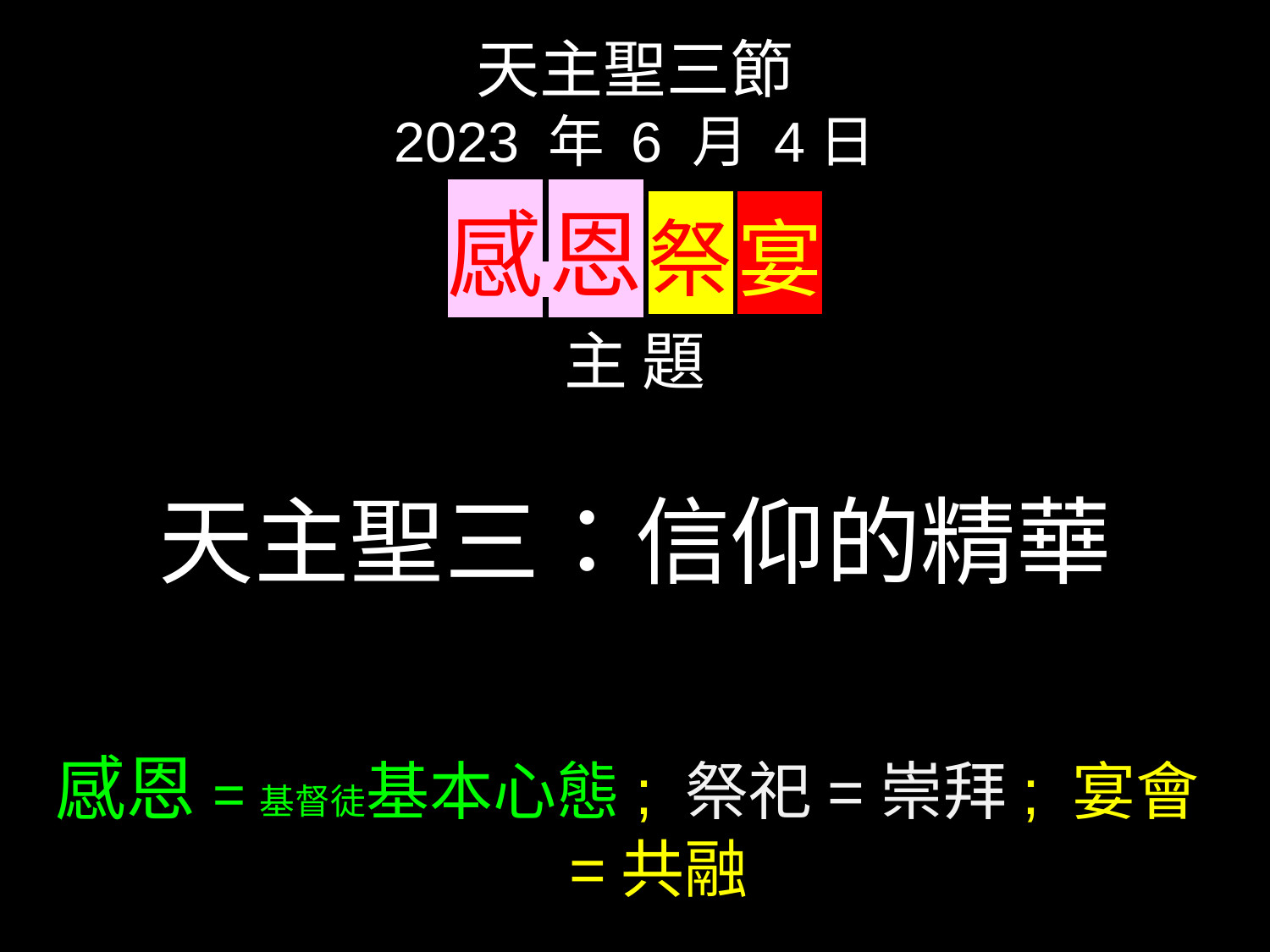

天主聖三節
2023 年 6 月 4日
感 恩 祭 宴

主 題

天主聖三：信仰的精華

感恩=基督徒基本心態; 祭祀=崇拜; 宴會=共融